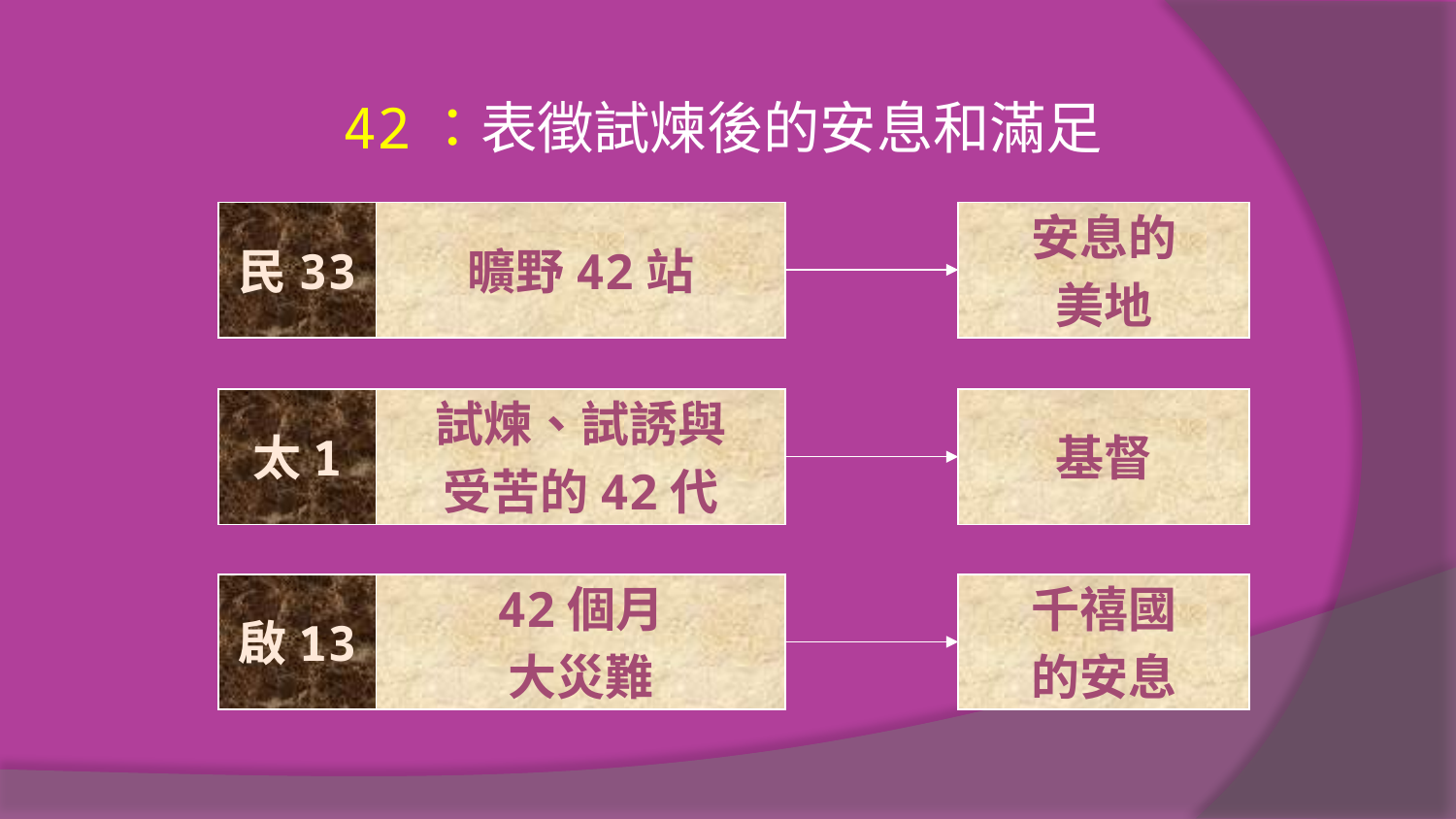

42：表徵試煉後的安息和滿足
民33
曠野42站
安息的
美地
太1
試煉、試誘與
受苦的42代
基督
啟13
42個月
大災難
千禧國
的安息